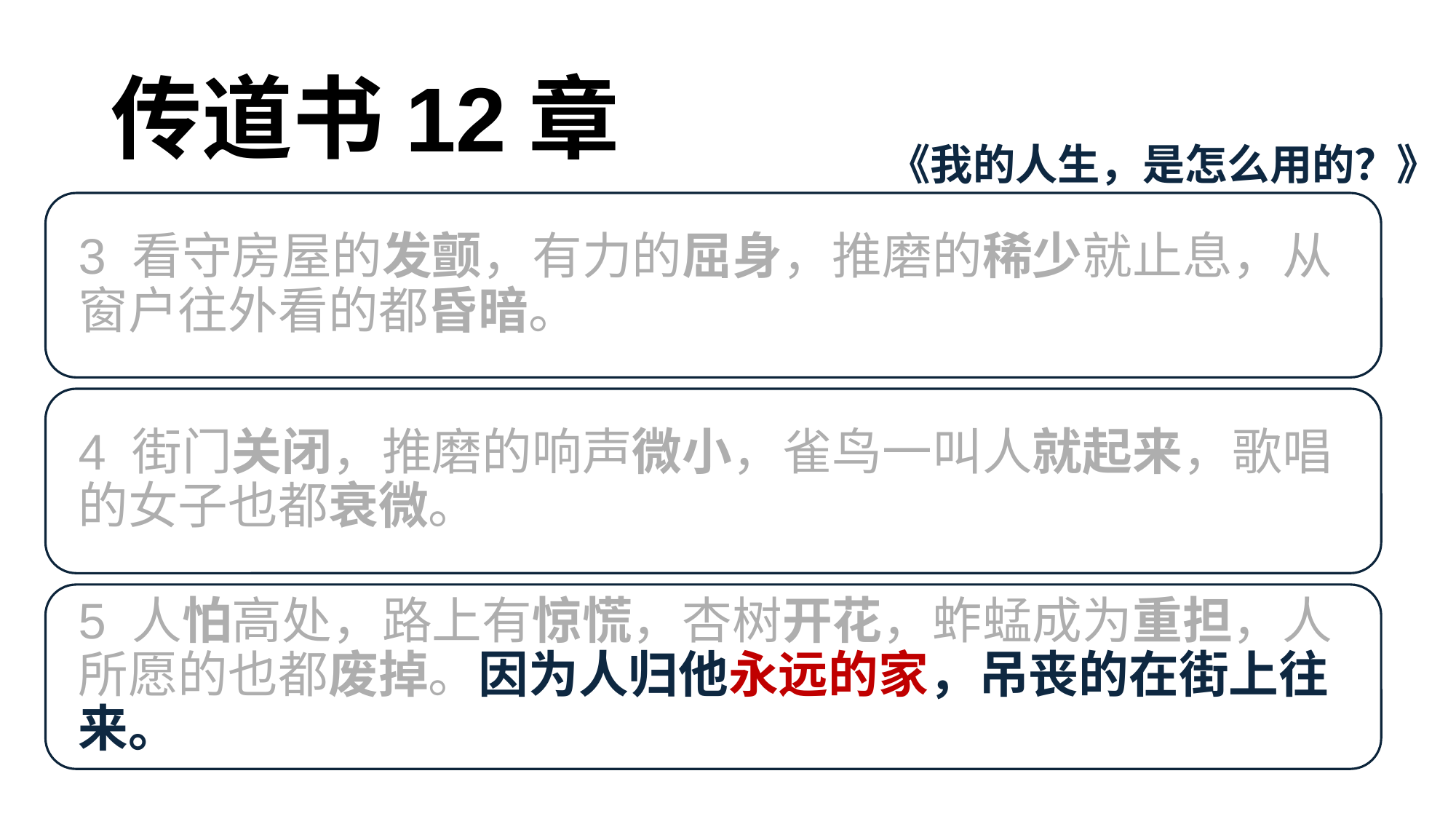

# 传道书12章
《我的人生，是怎么用的？》
3 看守房屋的发颤，有力的屈身，推磨的稀少就止息，从窗户往外看的都昏暗。
4 街门关闭，推磨的响声微小，雀鸟一叫人就起来，歌唱的女子也都衰微。
5 人怕高处，路上有惊慌，杏树开花，蚱蜢成为重担，人所愿的也都废掉。因为人归他永远的家，吊丧的在街上往来。